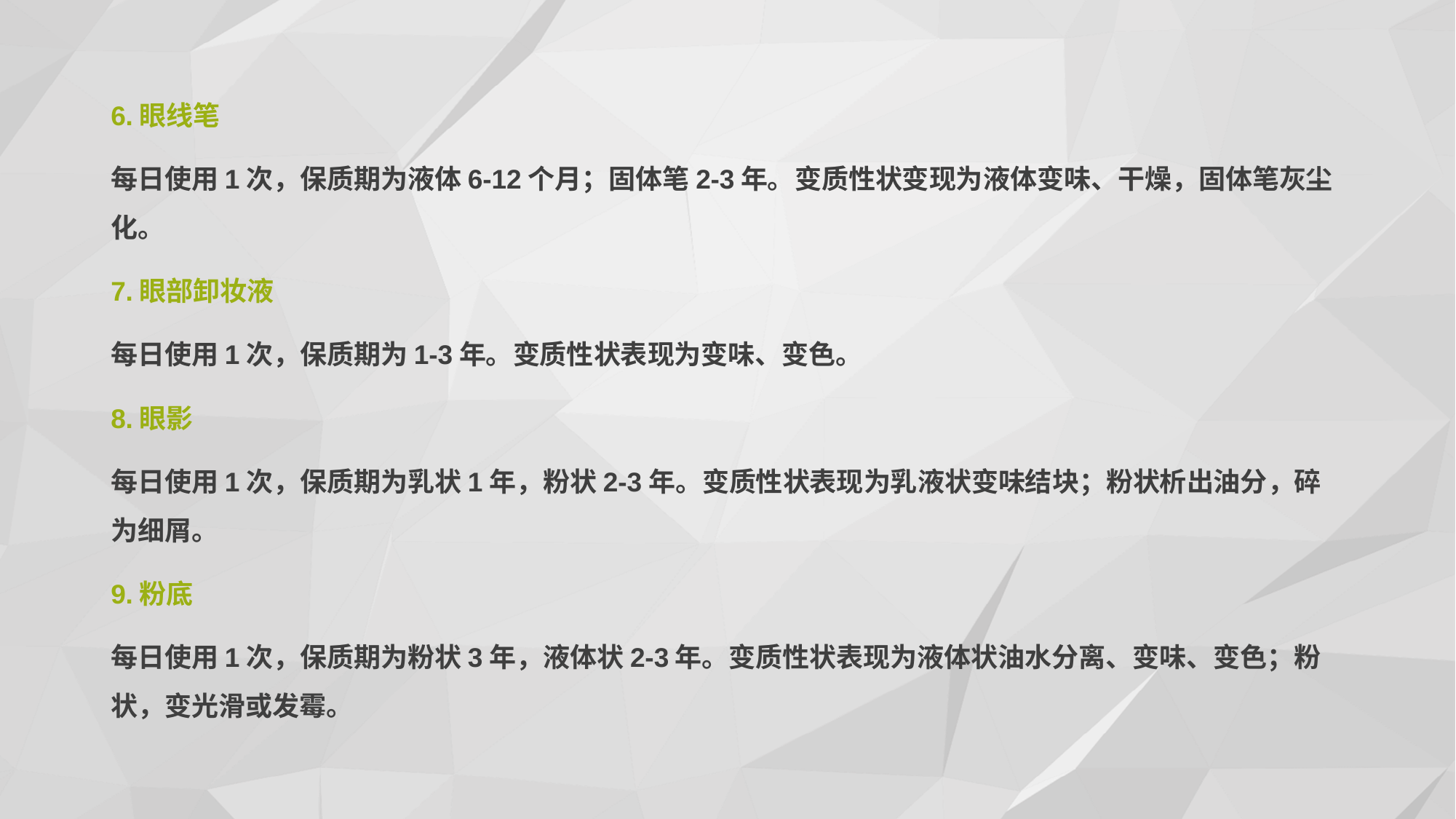

6.眼线笔
每日使用1次，保质期为液体6-12个月；固体笔2-3年。变质性状变现为液体变味、干燥，固体笔灰尘化。
7.眼部卸妆液
每日使用1次，保质期为1-3年。变质性状表现为变味、变色。
8.眼影
每日使用1次，保质期为乳状1年，粉状2-3年。变质性状表现为乳液状变味结块；粉状析出油分，碎为细屑。
9.粉底
每日使用1次，保质期为粉状3年，液体状2-3年。变质性状表现为液体状油水分离、变味、变色；粉状，变光滑或发霉。